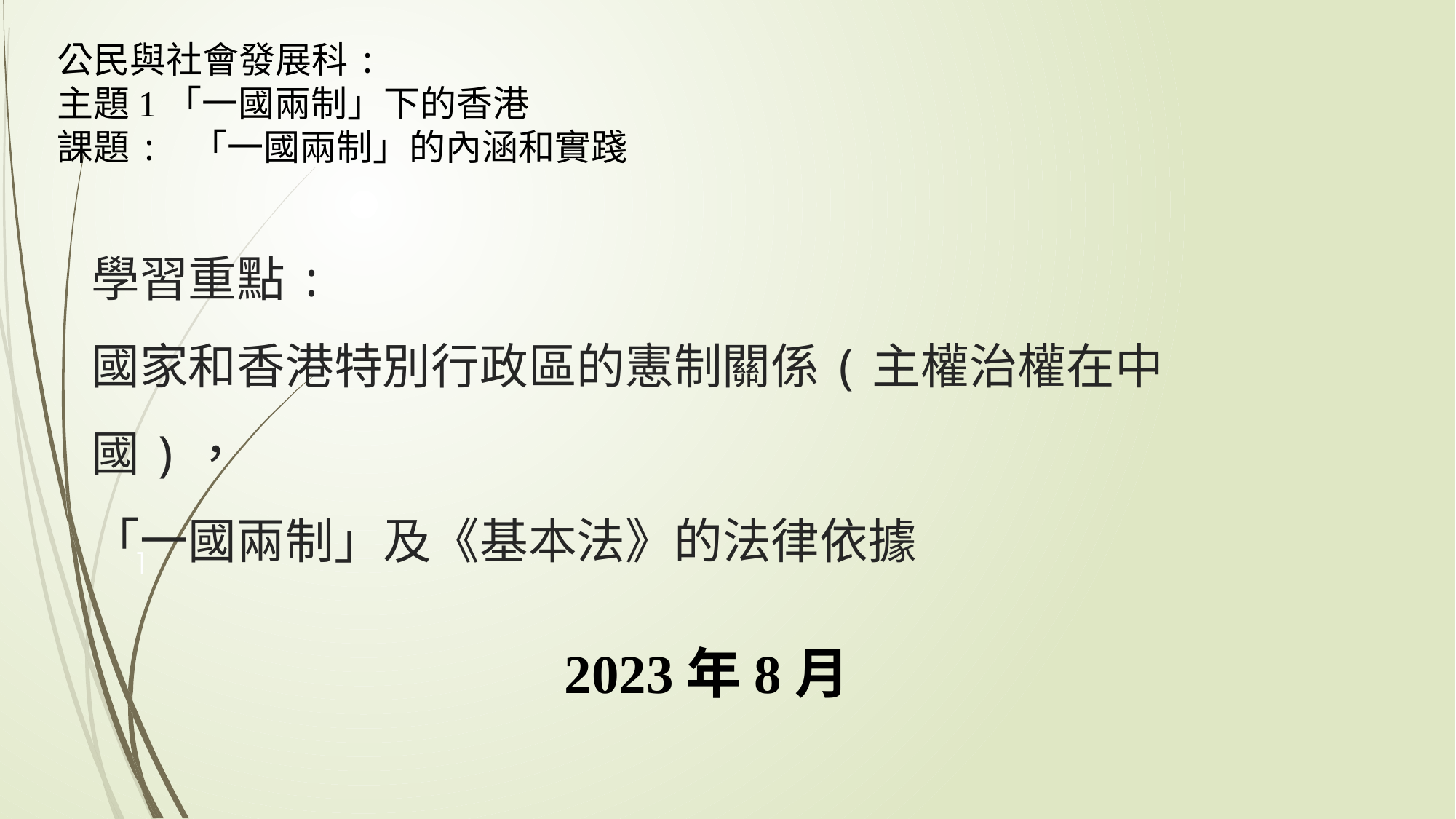

公民與社會發展科:
主題1「一國兩制」下的香港
課題: 「一國兩制」的內涵和實踐
# 學習重點: 國家和香港特別行政區的憲制關係(主權治權在中國)， 「一國兩制」及《基本法》的法律依據
1
2023年8月